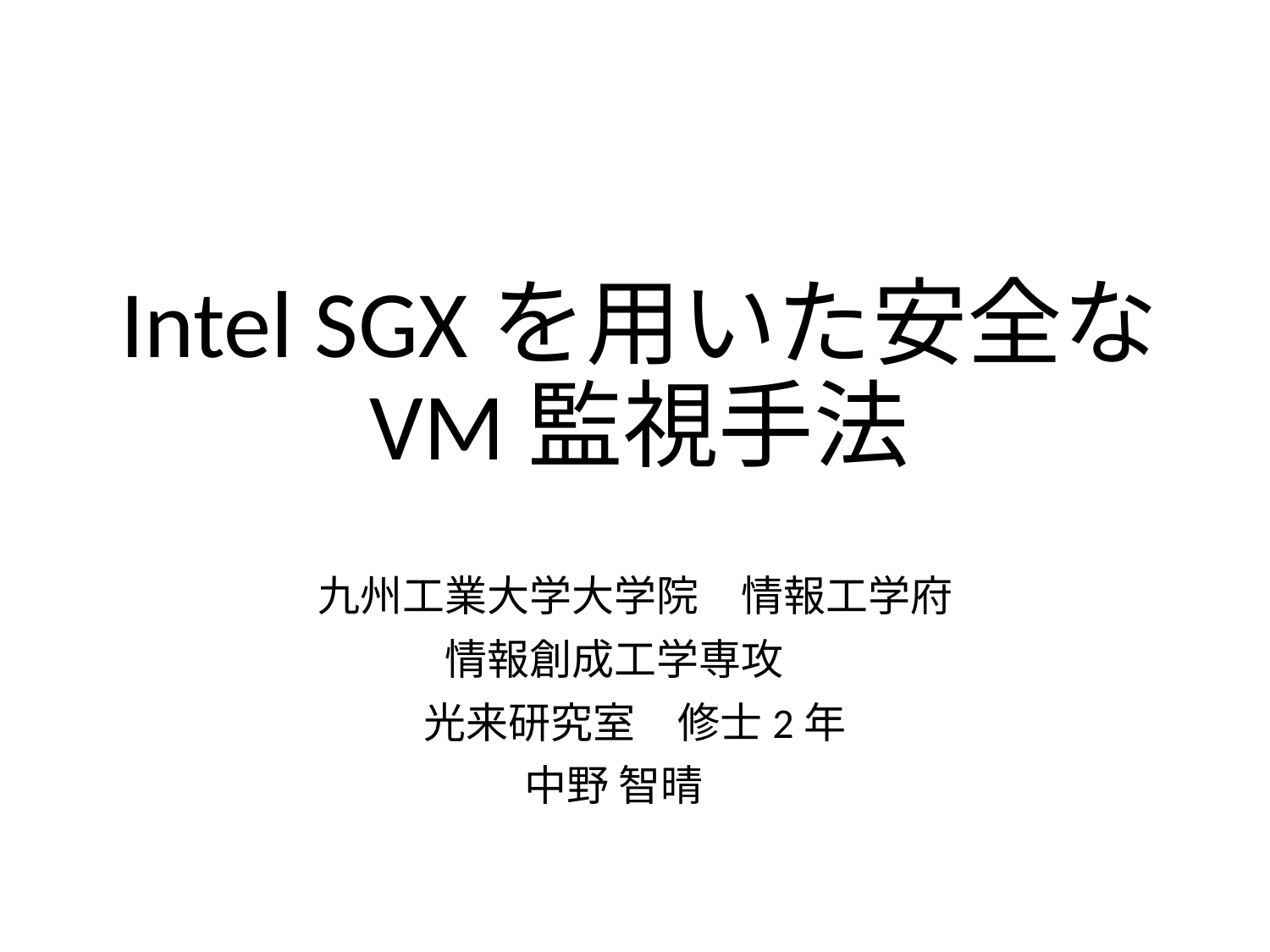

# Intel SGXを用いた安全な VM監視手法

九州工業大学大学院　情報工学府
情報創成工学専攻
光来研究室　修士2年
中野 智晴